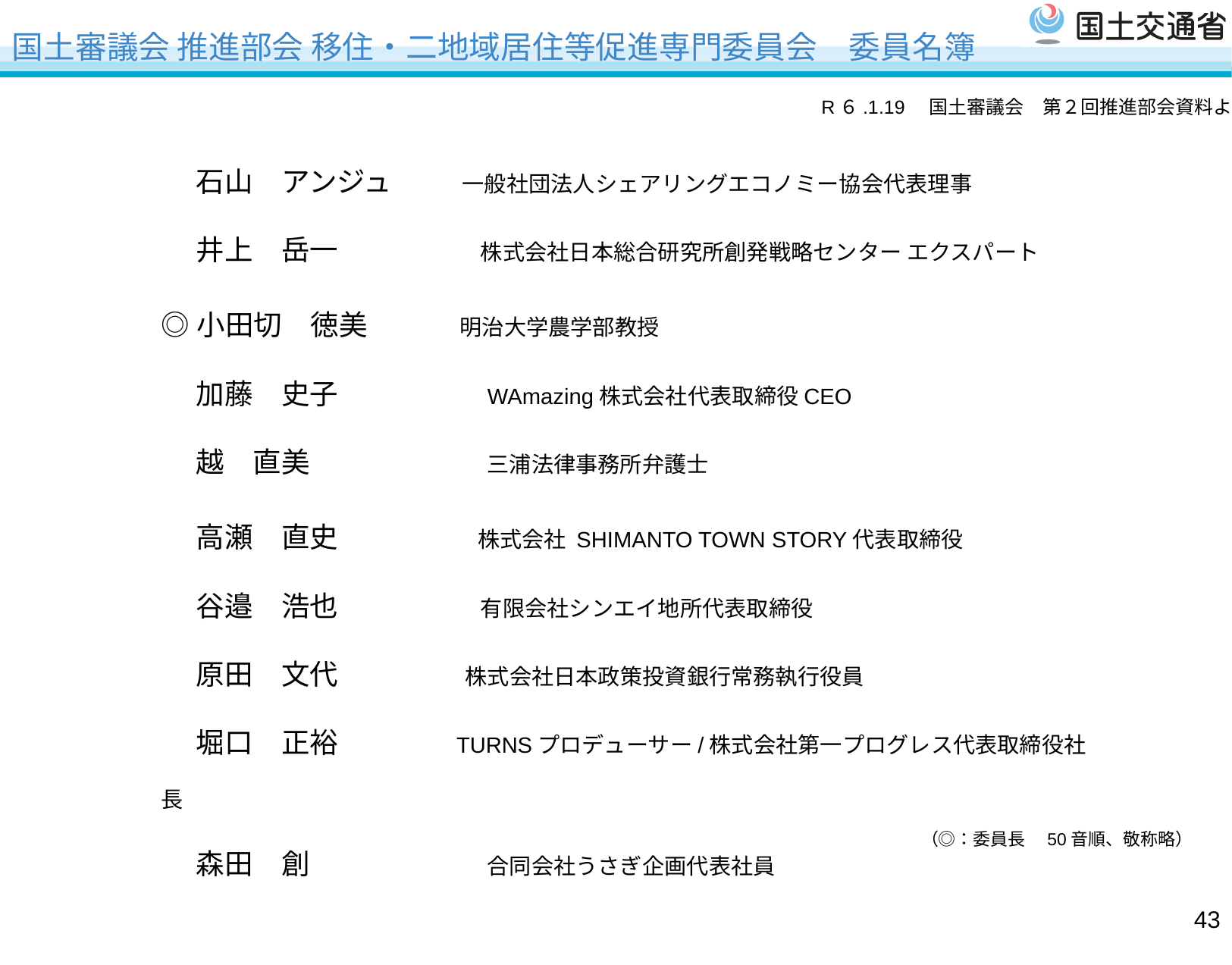

国土審議会 推進部会 移住・二地域居住等促進専門委員会　委員名簿
R６.1.19　国土審議会　第２回推進部会資料より
　 石山　アンジュ　　  一般社団法人シェアリングエコノミー協会代表理事
　 井上　岳一　　　　　株式会社日本総合研究所創発戦略センター エクスパート
◎小田切　徳美　　 　明治大学農学部教授
　 加藤　史子　　　　　WAmazing株式会社代表取締役CEO
　 越　直美　　　　　　 三浦法律事務所弁護士
　 高瀬　直史　　　　　株式会社 SHIMANTO TOWN STORY代表取締役
　 谷邉　浩也　　　　　有限会社シンエイ地所代表取締役
　 原田　文代　　　　  株式会社日本政策投資銀行常務執行役員
　 堀口　正裕　　　    TURNSプロデューサー/株式会社第一プログレス代表取締役社長
　 森田　創　　　　　 　合同会社うさぎ企画代表社員
（◎：委員長　50音順、敬称略）
43